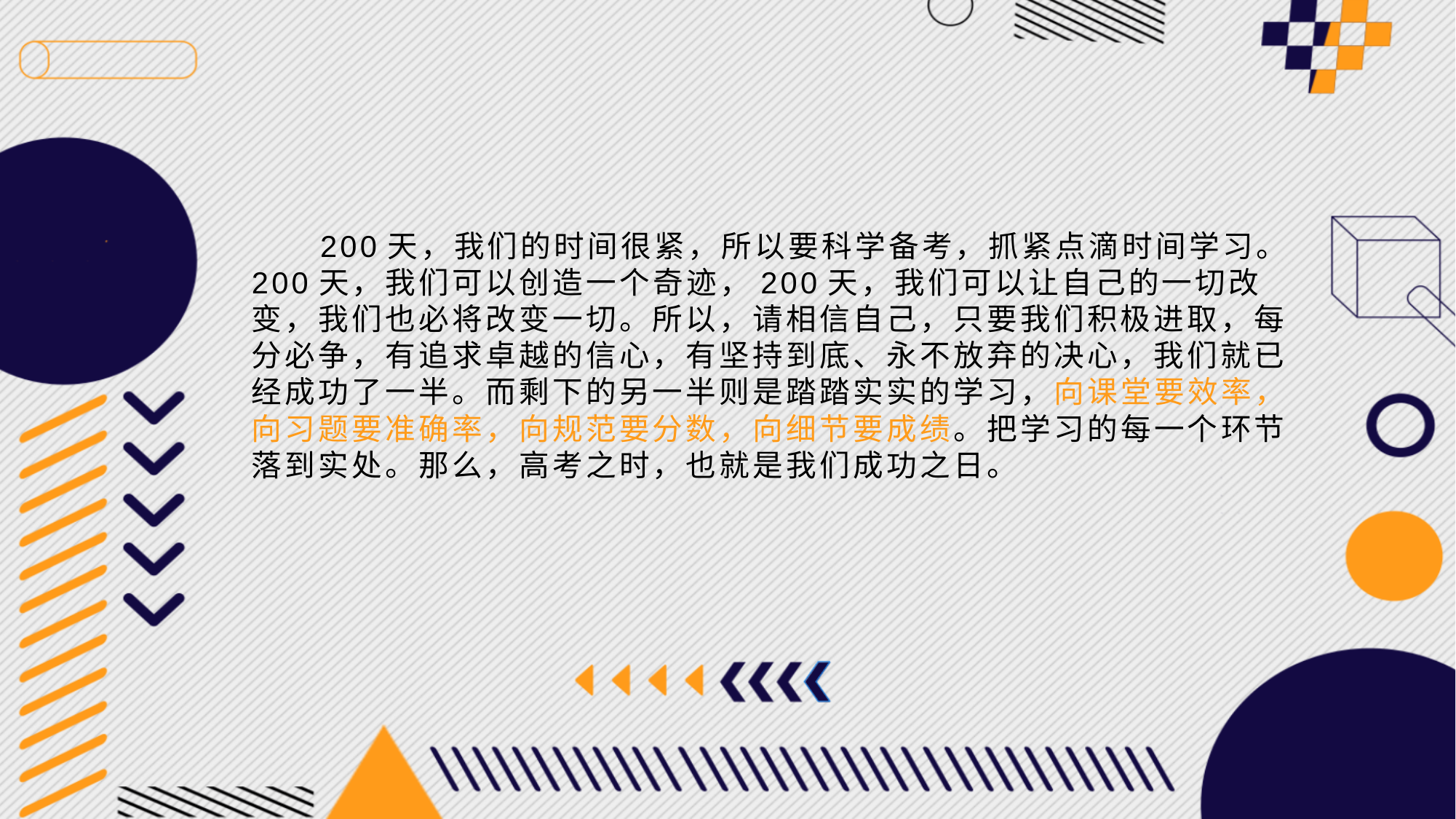

200天，我们的时间很紧，所以要科学备考，抓紧点滴时间学习。200天，我们可以创造一个奇迹，200天，我们可以让自己的一切改变，我们也必将改变一切。所以，请相信自己，只要我们积极进取，每分必争，有追求卓越的信心，有坚持到底、永不放弃的决心，我们就已经成功了一半。而剩下的另一半则是踏踏实实的学习，向课堂要效率，向习题要准确率，向规范要分数，向细节要成绩。把学习的每一个环节落到实处。那么，高考之时，也就是我们成功之日。